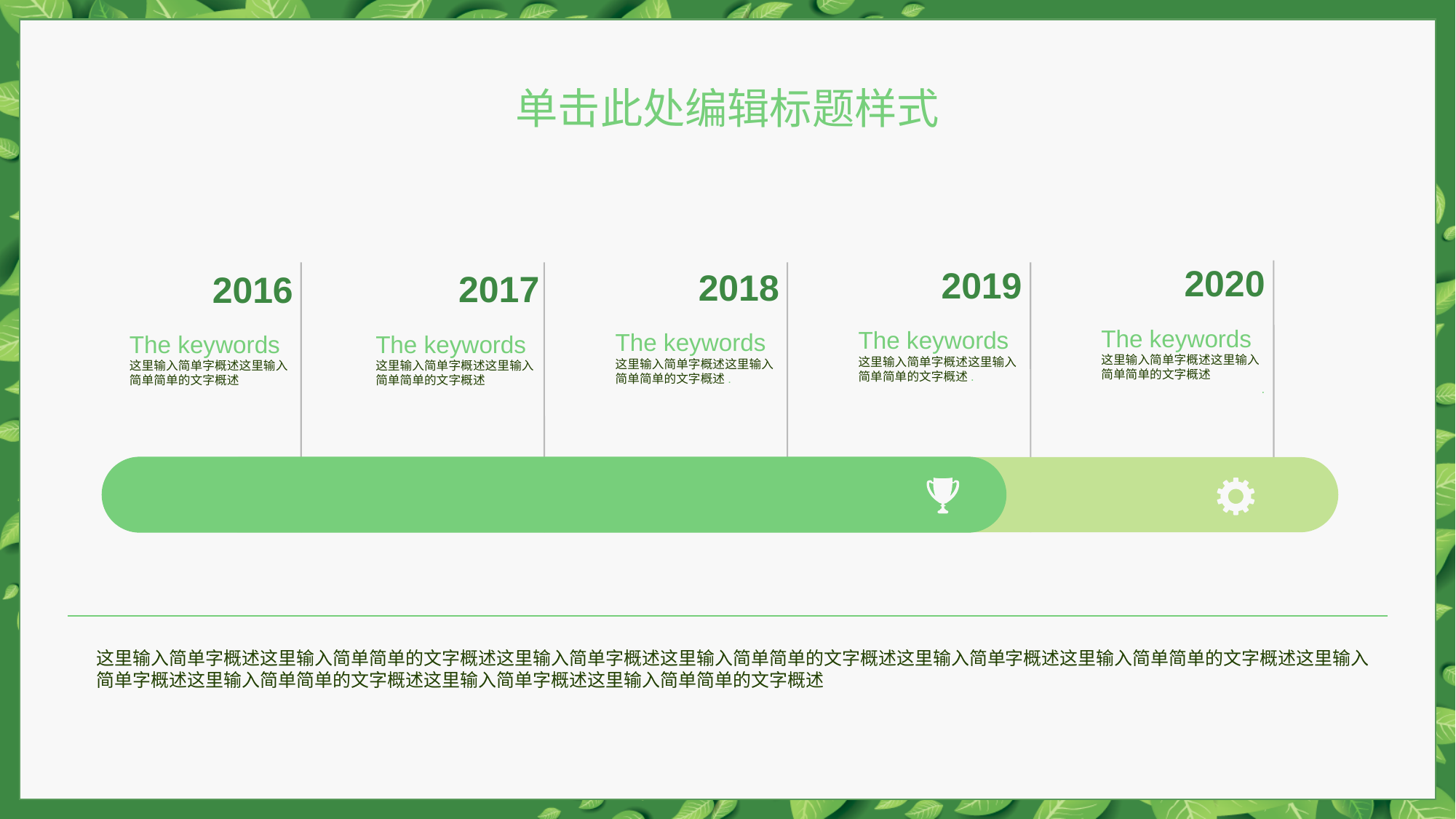

单击此处编辑标题样式
2020

The keywords
这里输入简单字概述这里输入简单简单的文字概述
.
2019

The keywords
这里输入简单字概述这里输入简单简单的文字概述.
2018

The keywords
这里输入简单字概述这里输入简单简单的文字概述.

2017

The keywords
这里输入简单字概述这里输入简单简单的文字概述
2016

The keywords
这里输入简单字概述这里输入简单简单的文字概述

这里输入简单字概述这里输入简单简单的文字概述这里输入简单字概述这里输入简单简单的文字概述这里输入简单字概述这里输入简单简单的文字概述这里输入简单字概述这里输入简单简单的文字概述这里输入简单字概述这里输入简单简单的文字概述